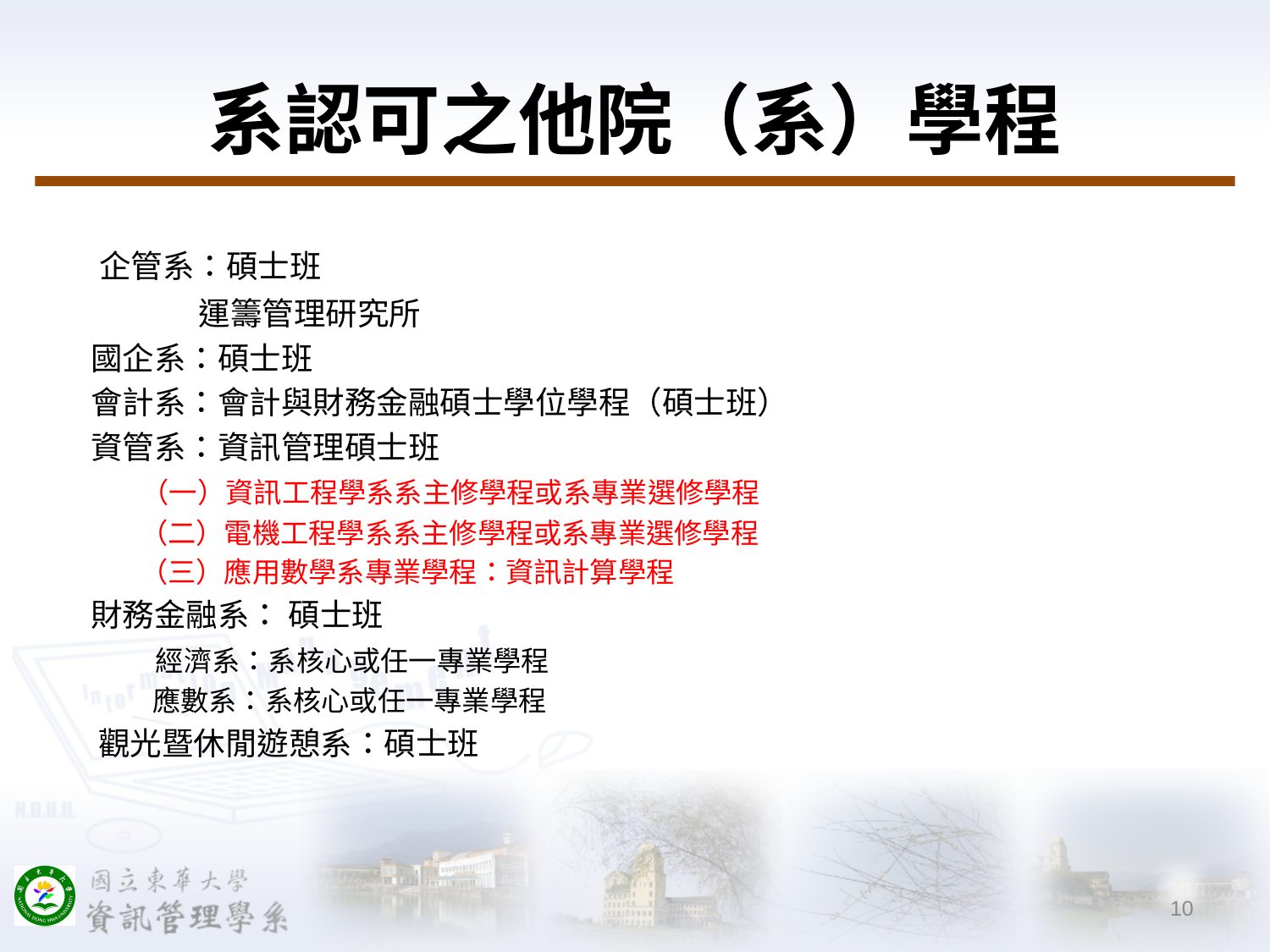

# 系認可之他院（系）學程
 企管系：碩士班
                運籌管理研究所
 國企系：碩士班
 會計系：會計與財務金融碩士學位學程（碩士班）
 資管系：資訊管理碩士班
        （一）資訊工程學系系主修學程或系專業選修學程
         （二）電機工程學系系主修學程或系專業選修學程
         （三）應用數學系專業學程：資訊計算學程
 財務金融系： 碩士班
          經濟系：系核心或任一專業學程
           應數系：系核心或任一專業學程
  觀光暨休閒遊憩系：碩士班
10